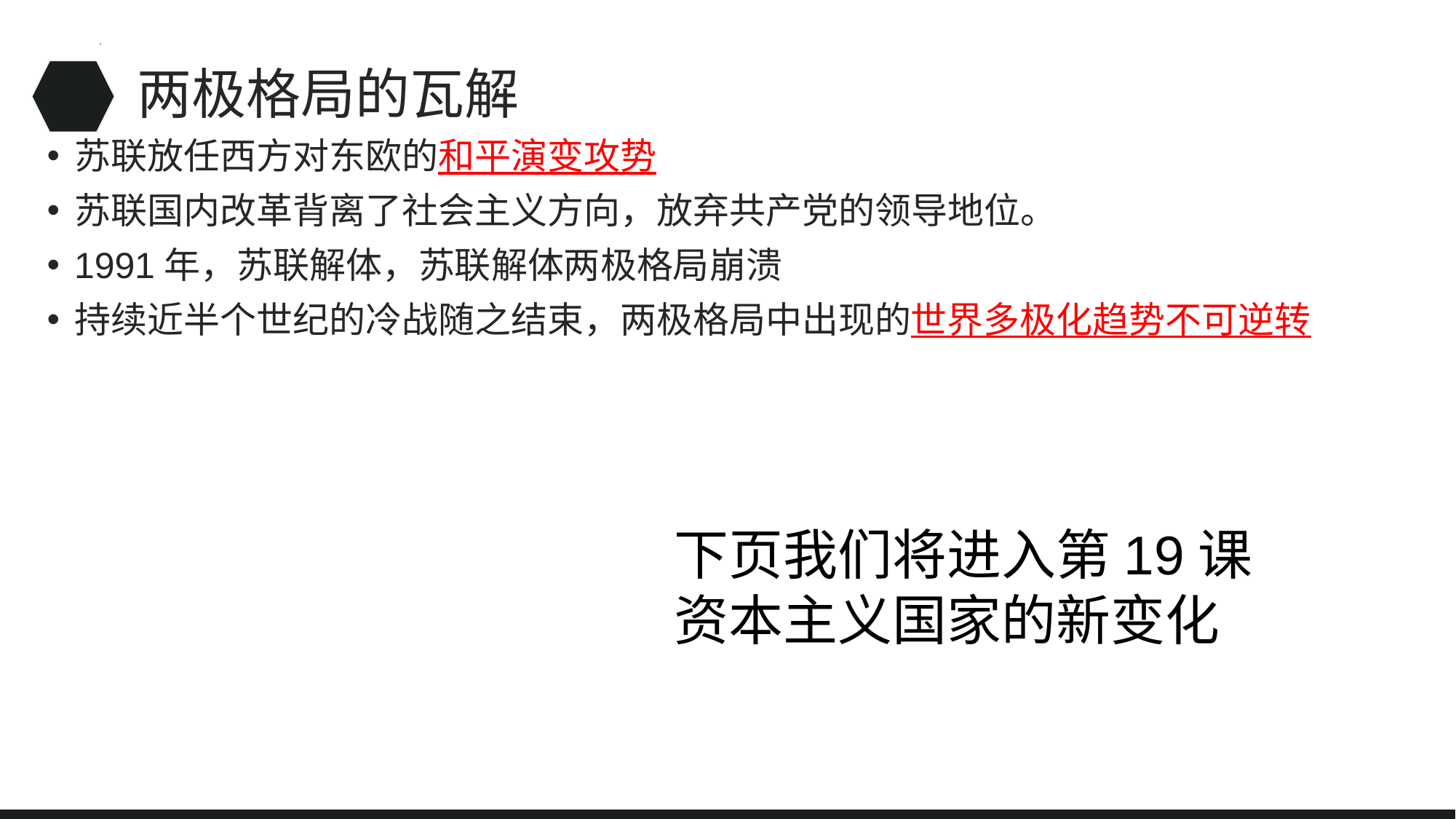

# 两极格局的瓦解
苏联放任西方对东欧的和平演变攻势
苏联国内改革背离了社会主义方向，放弃共产党的领导地位。
1991年，苏联解体，苏联解体两极格局崩溃
持续近半个世纪的冷战随之结束，两极格局中出现的世界多极化趋势不可逆转
下页我们将进入第19课
资本主义国家的新变化